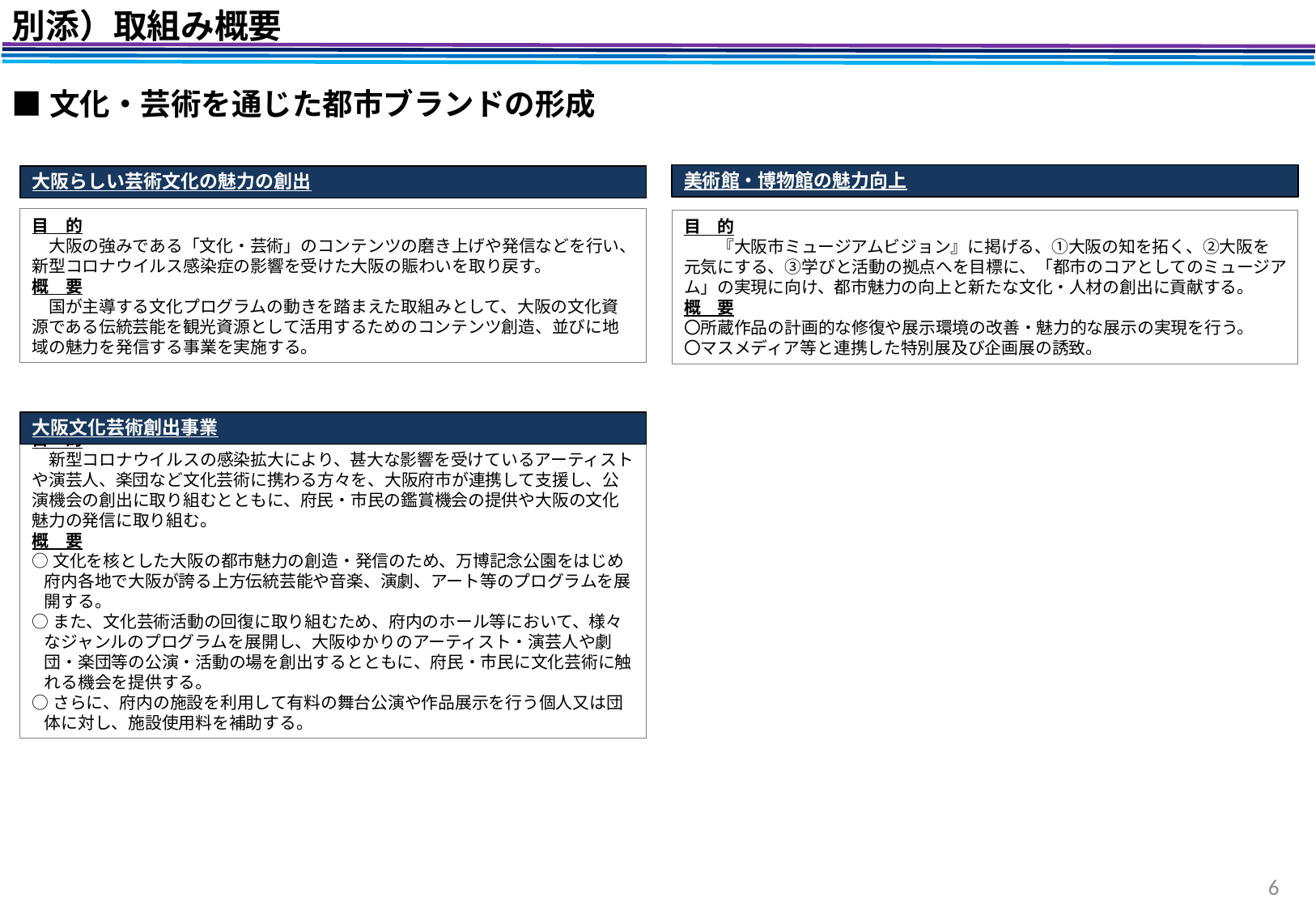

別添）取組み概要
■文化・芸術を通じた都市ブランドの形成
美術館・博物館の魅力向上
大阪らしい芸術文化の魅力の創出
目　的
　大阪の強みである「文化・芸術」のコンテンツの磨き上げや発信などを行い、新型コロナウイルス感染症の影響を受けた大阪の賑わいを取り戻す。
概　要
　国が主導する文化プログラムの動きを踏まえた取組みとして、大阪の文化資源である伝統芸能を観光資源として活用するためのコンテンツ創造、並びに地域の魅力を発信する事業を実施する。
目　的
　　『大阪市ミュージアムビジョン』に掲げる、①大阪の知を拓く、②大阪を元気にする、③学びと活動の拠点へを目標に、「都市のコアとしてのミュージアム」の実現に向け、都市魅力の向上と新たな文化・人材の創出に貢献する。
概　要
〇所蔵作品の計画的な修復や展示環境の改善・魅力的な展示の実現を行う。
〇マスメディア等と連携した特別展及び企画展の誘致。
大阪文化芸術創出事業
目　的
　新型コロナウイルスの感染拡大により、甚大な影響を受けているアーティストや演芸人、楽団など文化芸術に携わる方々を、大阪府市が連携して支援し、公演機会の創出に取り組むとともに、府民・市民の鑑賞機会の提供や大阪の文化魅力の発信に取り組む。
概　要
○文化を核とした大阪の都市魅力の創造・発信のため、万博記念公園をはじめ府内各地で大阪が誇る上方伝統芸能や音楽、演劇、アート等のプログラムを展開する。
○また、文化芸術活動の回復に取り組むため、府内のホール等において、様々なジャンルのプログラムを展開し、大阪ゆかりのアーティスト・演芸人や劇団・楽団等の公演・活動の場を創出するとともに、府民・市民に文化芸術に触れる機会を提供する。
○さらに、府内の施設を利用して有料の舞台公演や作品展示を行う個人又は団体に対し、施設使用料を補助する。
6